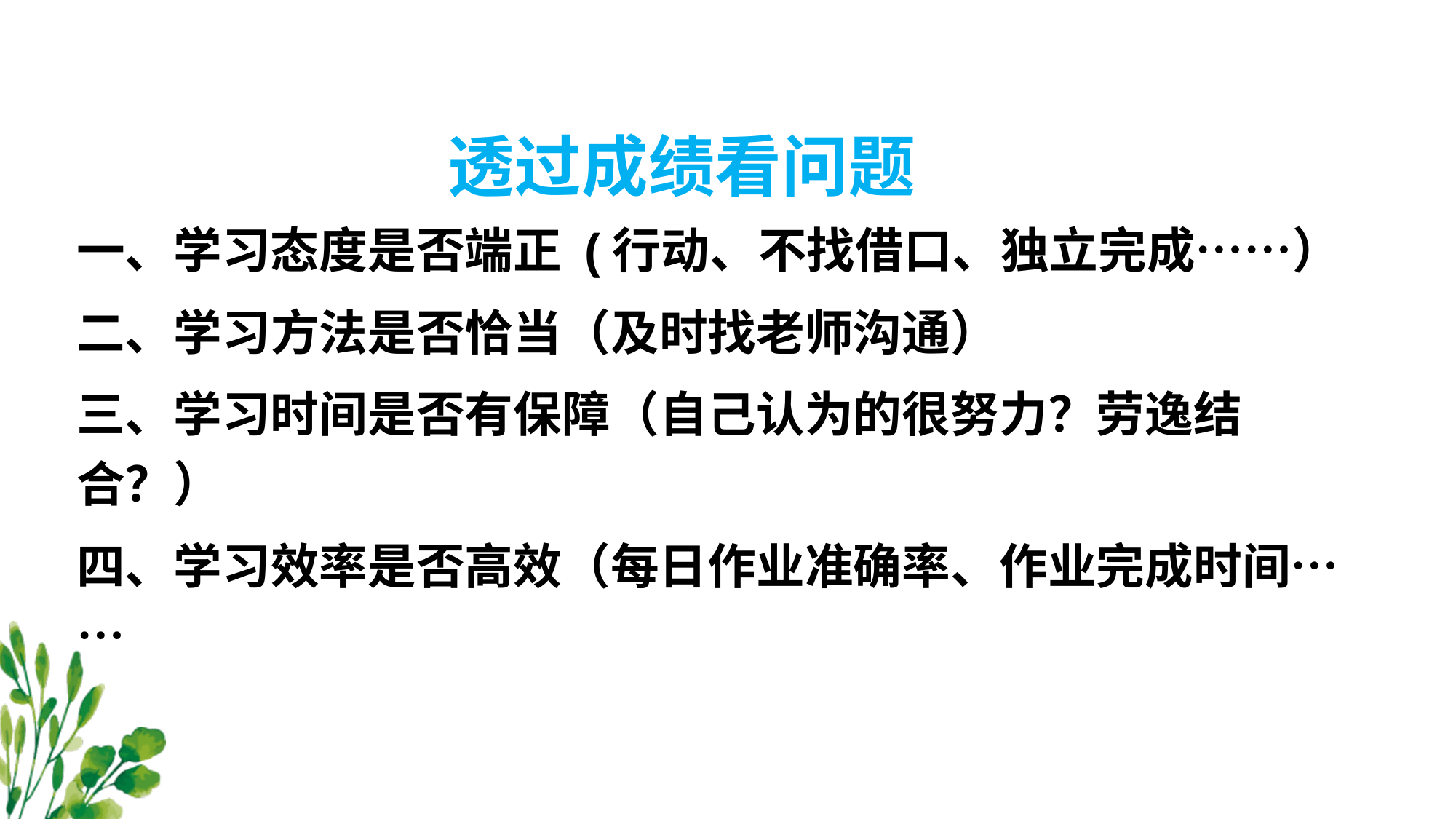

透过成绩看问题
一、学习态度是否端正 (行动、不找借口、独立完成……）
二、学习方法是否恰当（及时找老师沟通）
三、学习时间是否有保障（自己认为的很努力？劳逸结合？）
四、学习效率是否高效（每日作业准确率、作业完成时间……